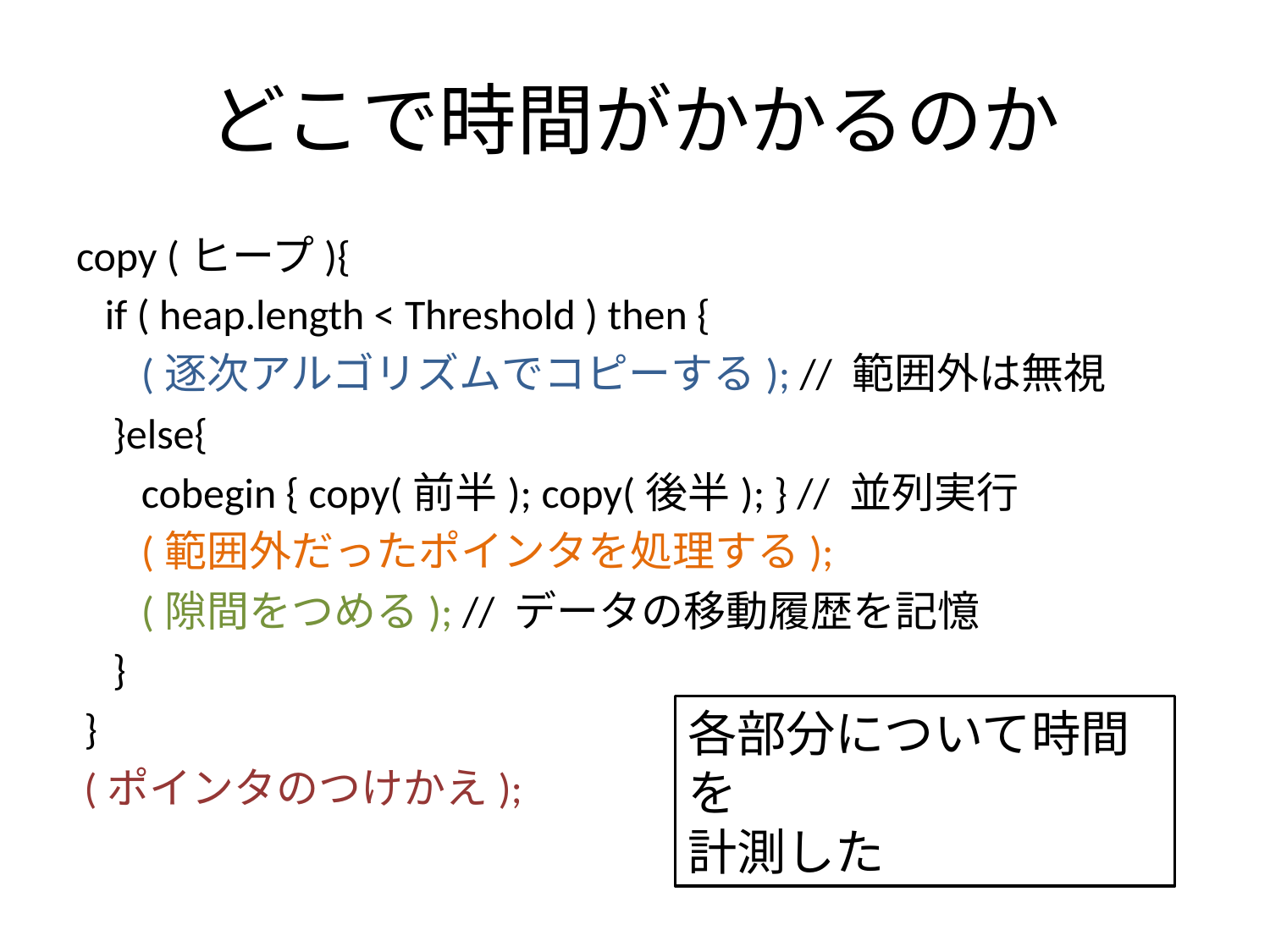

# どこで時間がかかるのか
copy (ヒープ){
   if ( heap.length < Threshold ) then {
      (逐次アルゴリズムでコピーする); // 範囲外は無視
   }else{
      cobegin { copy(前半); copy(後半); } // 並列実行
      (範囲外だったポインタを処理する);
      (隙間をつめる); // データの移動履歴を記憶
   }
}
(ポインタのつけかえ);
各部分について時間を
計測した